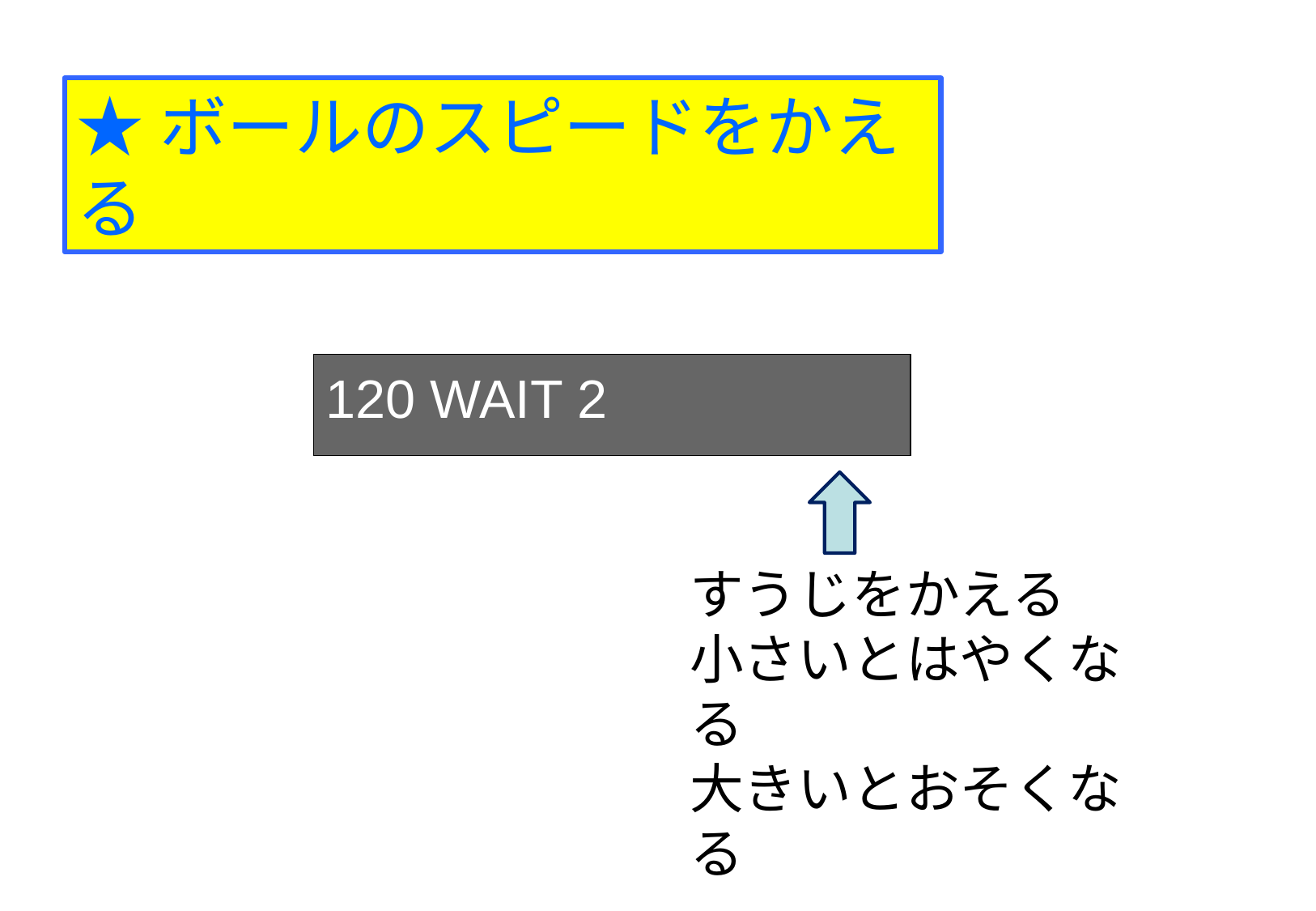

★ボールのスピードをかえる
120 WAIT 2

すうじをかえる
小さいとはやくなる
大きいとおそくなる